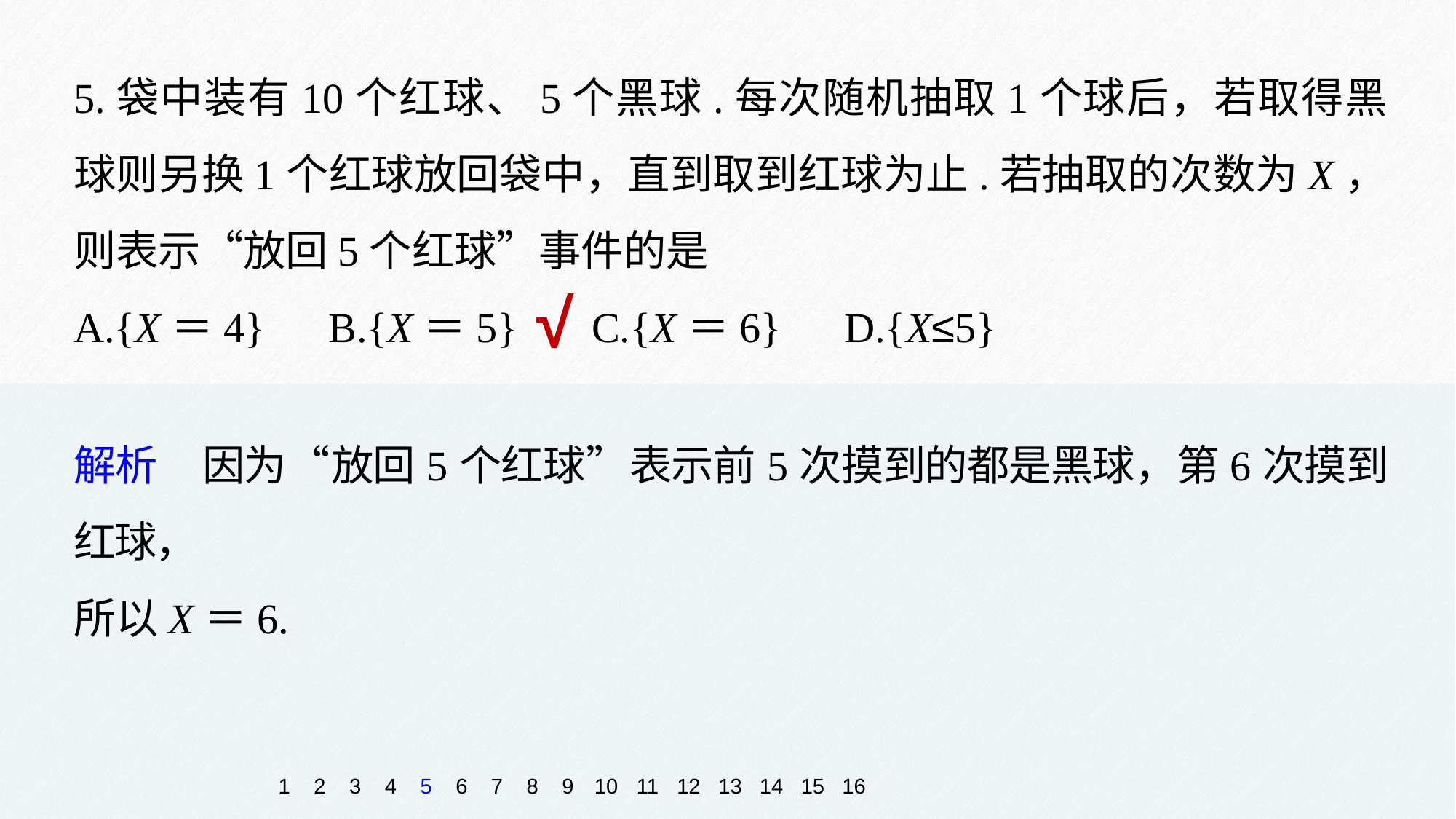

5.袋中装有10个红球、5个黑球.每次随机抽取1个球后，若取得黑球则另换1个红球放回袋中，直到取到红球为止.若抽取的次数为X，则表示“放回5个红球”事件的是
A.{X＝4}      B.{X＝5}       C.{X＝6}      D.{X≤5}
√
解析　因为“放回5个红球”表示前5次摸到的都是黑球，第6次摸到红球，
所以X＝6.
1
2
3
4
5
6
7
8
9
10
11
12
13
14
15
16